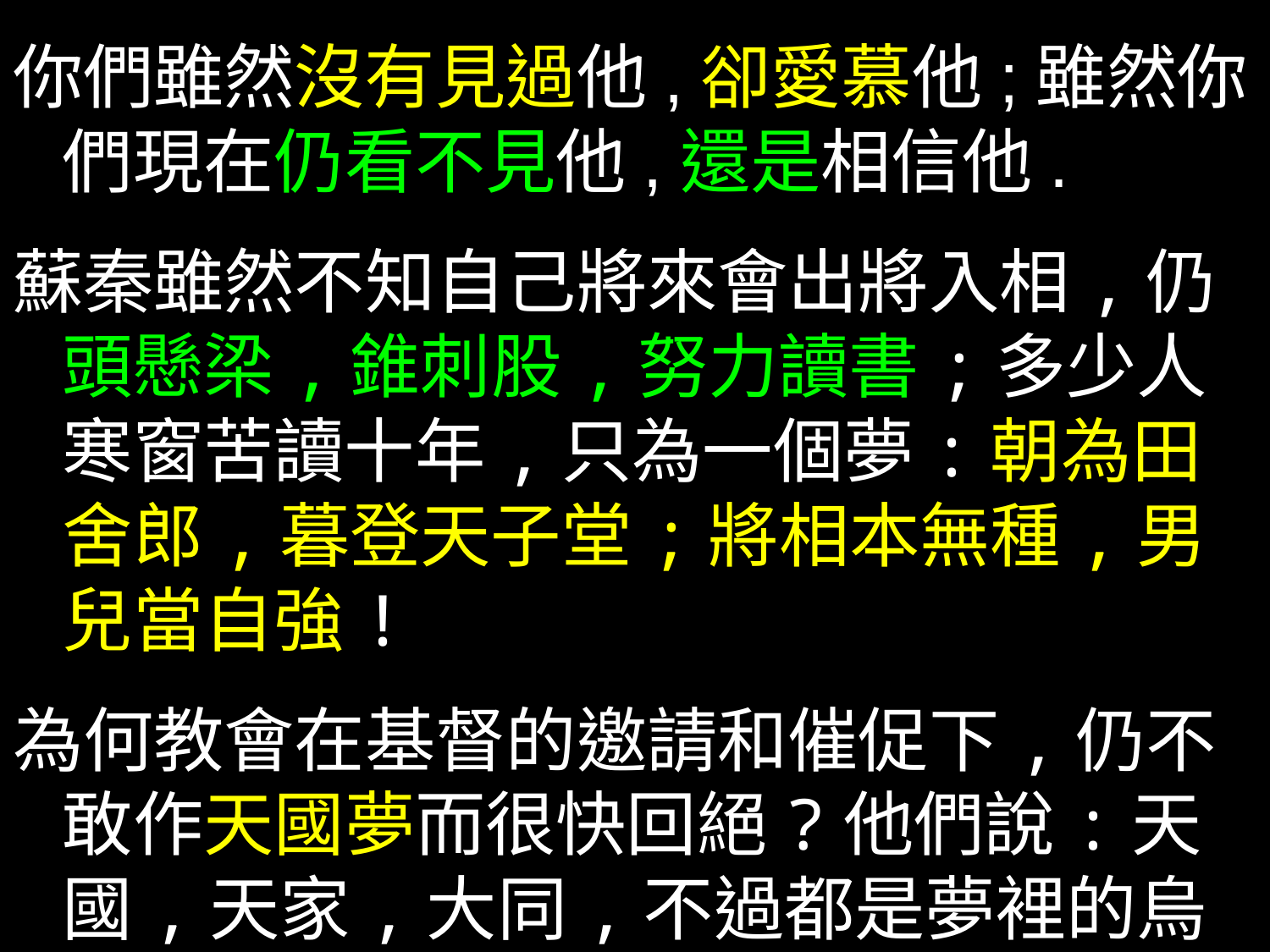

你們雖然沒有見過他,卻愛慕他;雖然你們現在仍看不見他,還是相信他.
蘇秦雖然不知自己將來會出將入相,仍頭懸梁,錐刺股,努力讀書;多少人寒窗苦讀十年,只為一個夢:朝為田舍郎,暮登天子堂;將相本無種,男兒當自強!
為何教會在基督的邀請和催促下,仍不敢作天國夢而很快回絕?他們說:天國,天家,大同,不過都是夢裡的烏托邦.